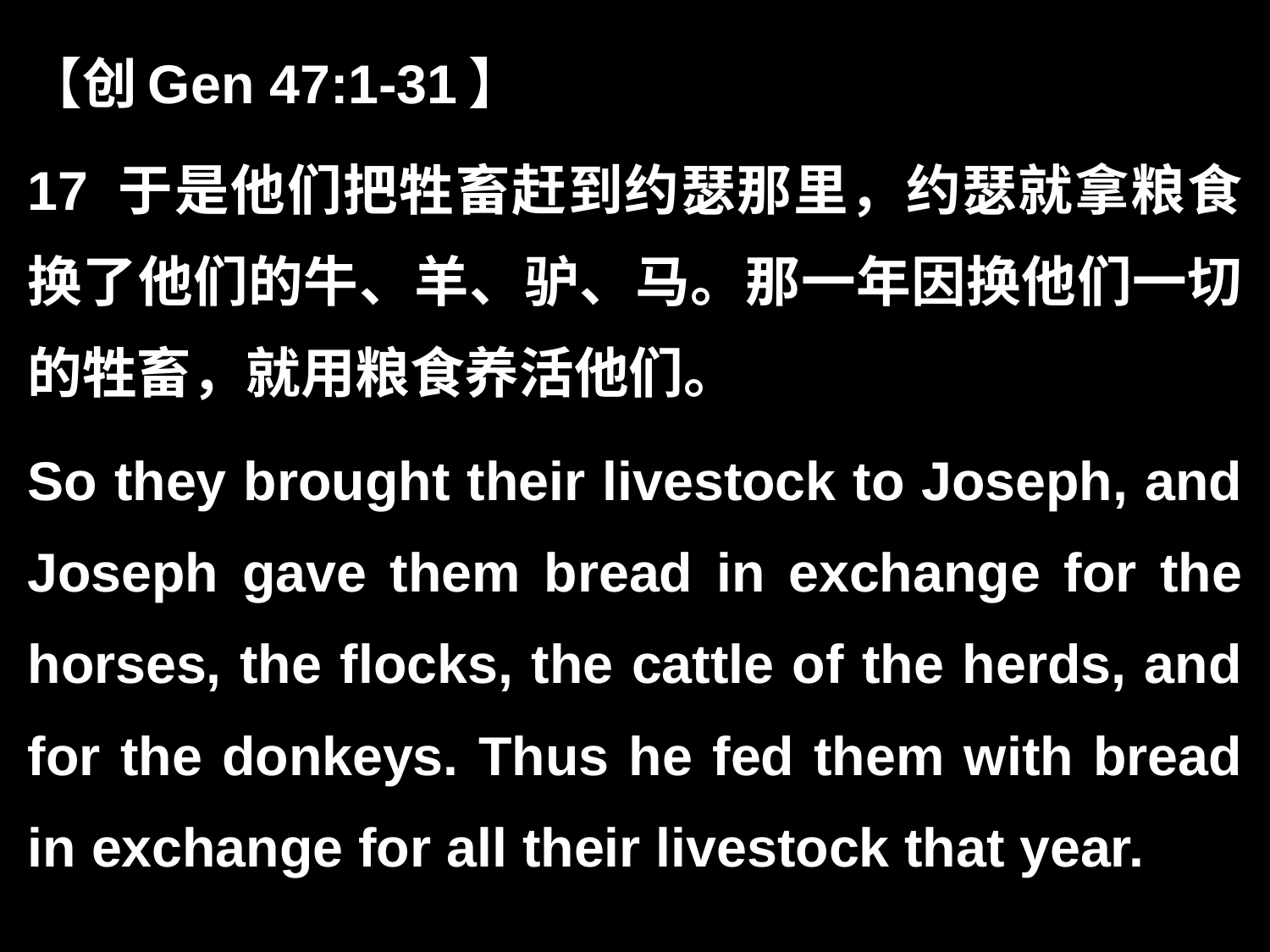

【创Gen 47:1-31】
17 于是他们把牲畜赶到约瑟那里，约瑟就拿粮食换了他们的牛、羊、驴、马。那一年因换他们一切的牲畜，就用粮食养活他们。
So they brought their livestock to Joseph, and Joseph gave them bread in exchange for the horses, the flocks, the cattle of the herds, and for the donkeys. Thus he fed them with bread in exchange for all their livestock that year.